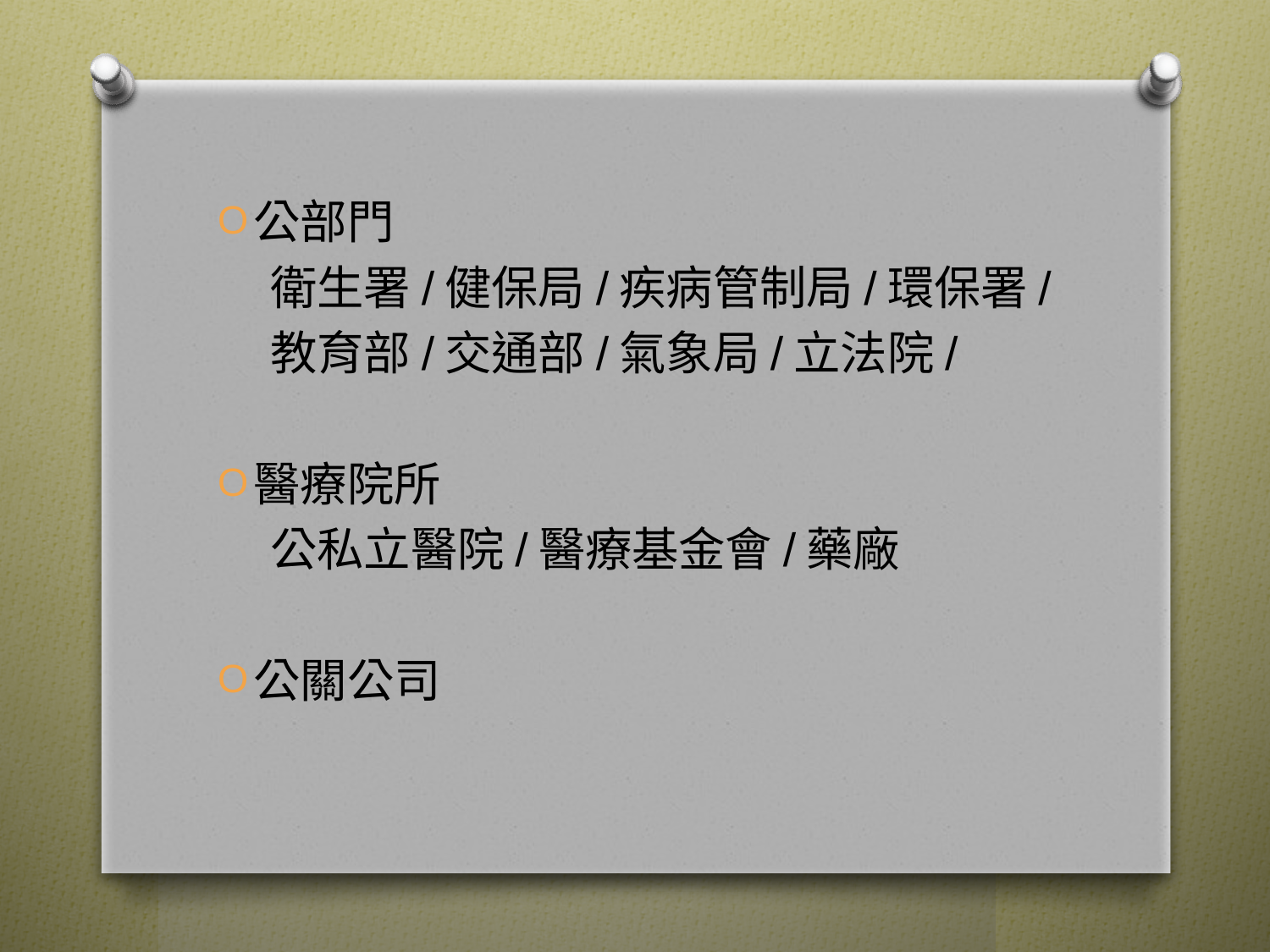

公部門
    衛生署/健保局/疾病管制局/環保署/
    教育部/交通部/氣象局/立法院/

醫療院所
    公私立醫院/醫療基金會/藥廠

公關公司